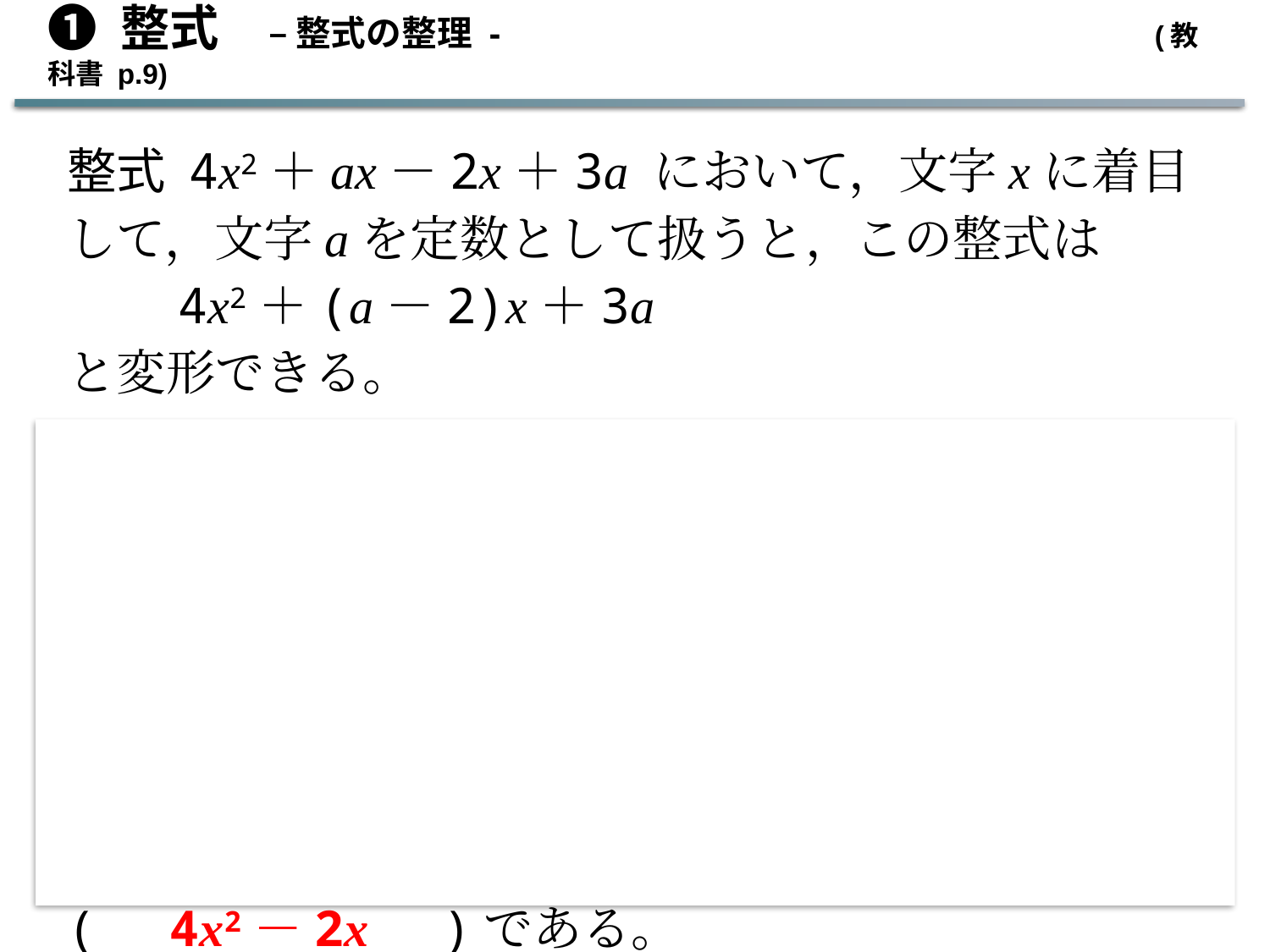

➊ 整式　– 整式の整理 -　				       (教科書 p.9)
整式 4x2＋ax－2x＋3a において，文字xに着目して，文字aを定数として扱うと，この整式は
　　4x2＋(a－2)x＋3a
と変形できる。
このことを，xについて(　降べきの順　)に整理するという。
この整式は，xについては(　2  )次式で，定数項は(　3a　)である。
また，この整式をaについて降べきの順に整理すると，　(　(x＋3)a＋(4x2－2x)　)となるから，aについては (　1　)次式で，定数項は(　4x2－2x　)である。